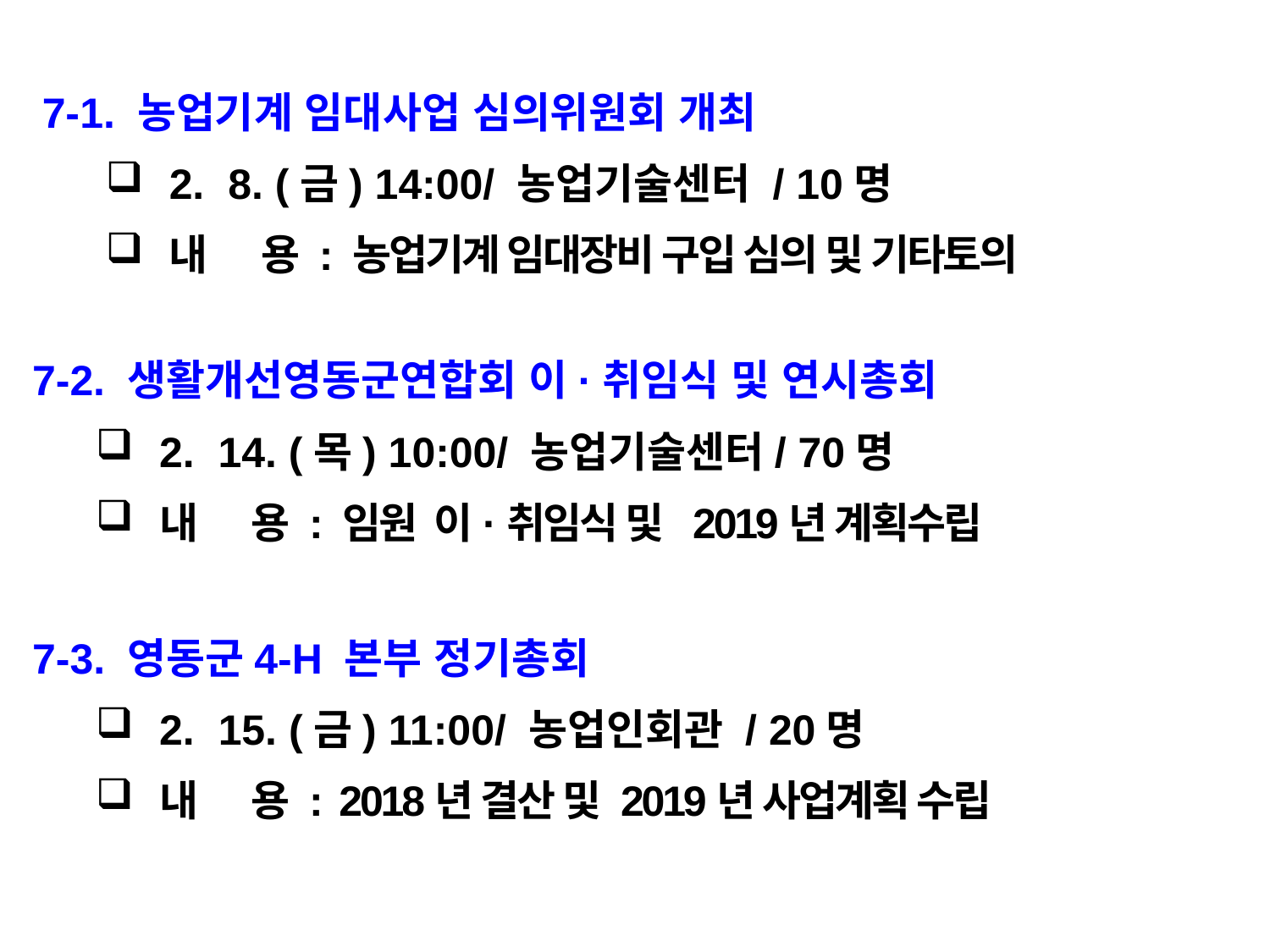

7-1. 농업기계 임대사업 심의위원회 개최
2.  8. (금) 14:00/ 농업기술센터 / 10명
내      용 : 농업기계 임대장비 구입 심의 및 기타토의

7-2. 생활개선영동군연합회 이·취임식 및 연시총회
2.  14. (목) 10:00/ 농업기술센터/ 70명
내      용 : 임원  이·취임식 및  2019년 계획수립

7-3. 영동군4-H 본부 정기총회
2.  15. (금) 11:00/ 농업인회관 / 20명
내      용 :  2018년 결산 및 2019년 사업계획 수립